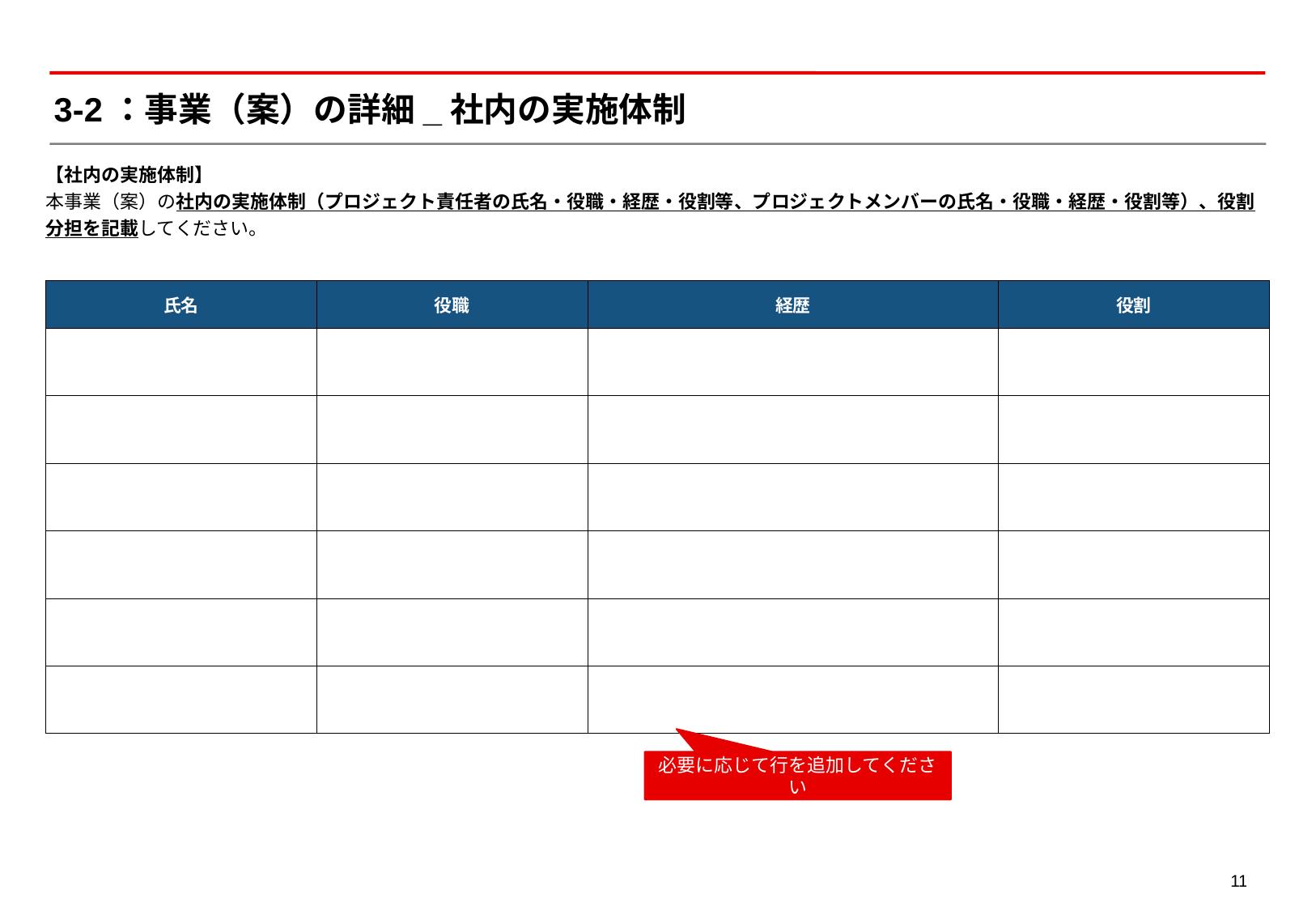

# 3-2：事業（案）の詳細_社内の実施体制
【社内の実施体制】
本事業（案）の社内の実施体制（プロジェクト責任者の氏名・役職・経歴・役割等、プロジェクトメンバーの氏名・役職・経歴・役割等）、役割分担を記載してください。
| 氏名 | 役職 | 経歴 | 役割 |
| --- | --- | --- | --- |
|  |  |  |  |
|  |  |  |  |
|  |  |  |  |
|  |  |  |  |
|  |  |  |  |
|  |  |  |  |
必要に応じて行を追加してください